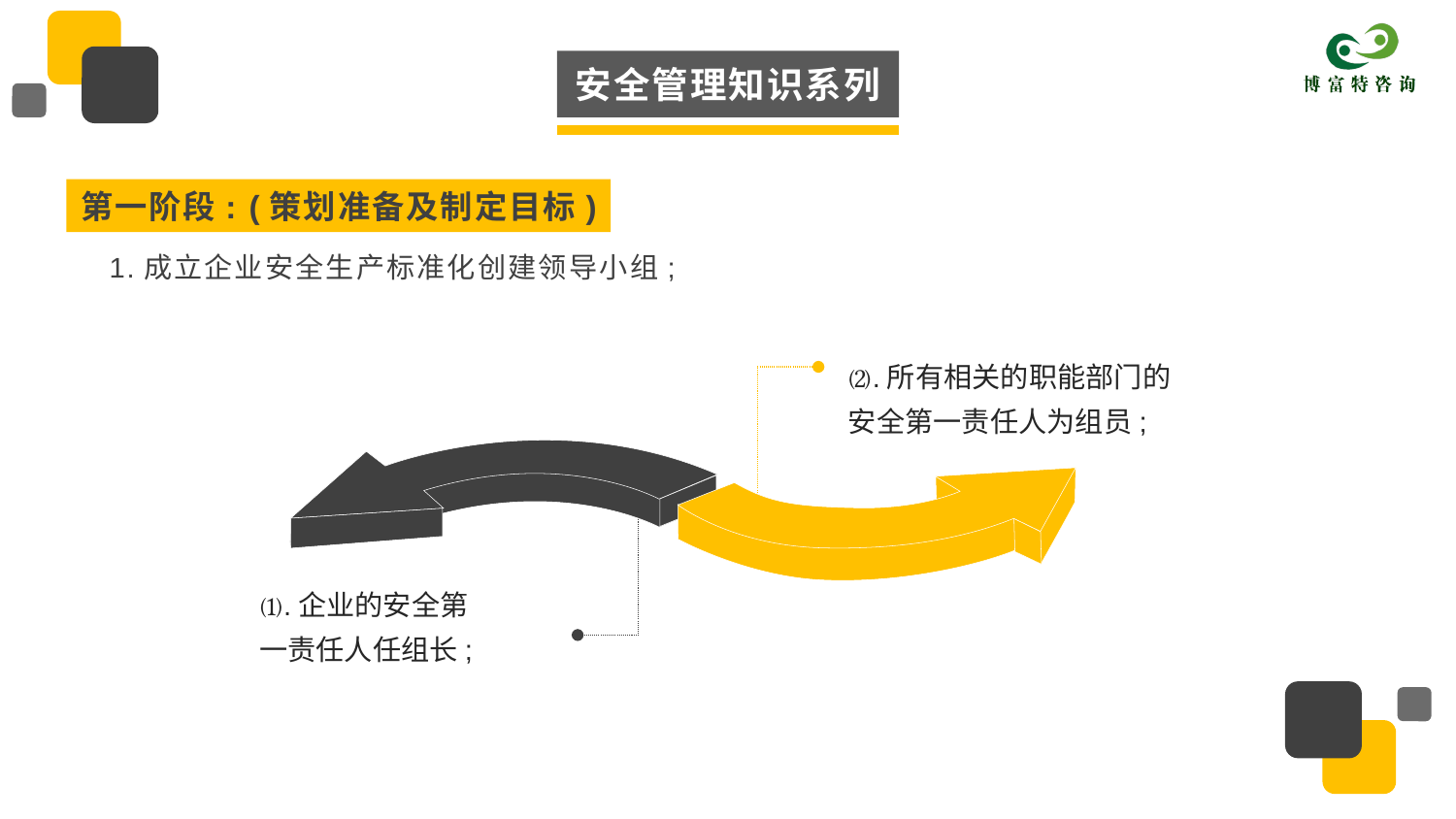

安全管理知识系列
第一阶段: (策划准备及制定目标)
1.成立企业安全生产标准化创建领导小组;
⑵.所有相关的职能部门的安全第一责任人为组员;

⑴.企业的安全第一责任人任组长;